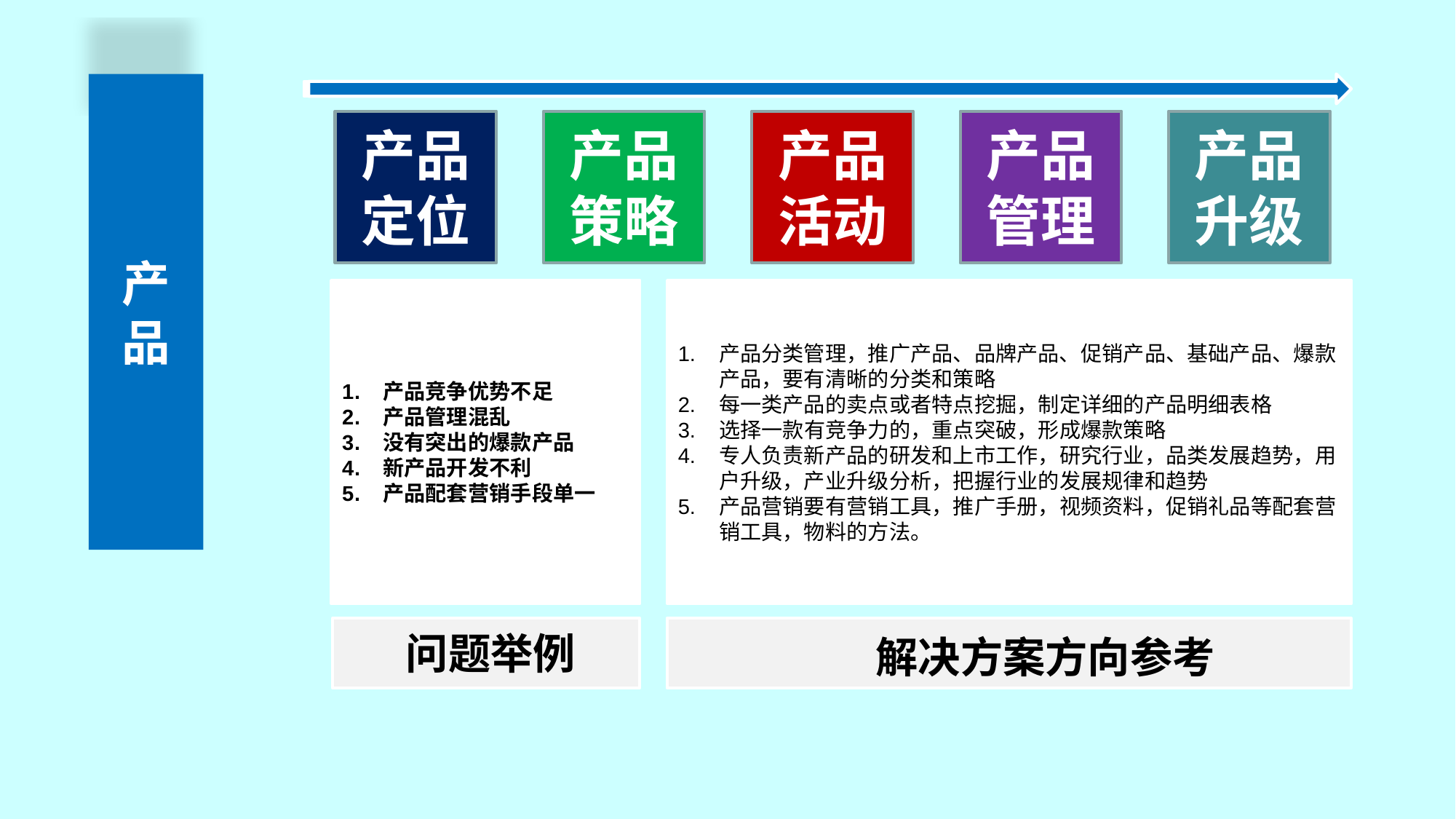

产品

产品升级
产品活动
产品管理
产品定位
产品策略

产品竞争优势不足
产品管理混乱
没有突出的爆款产品
新产品开发不利
产品配套营销手段单一

产品分类管理，推广产品、品牌产品、促销产品、基础产品、爆款产品，要有清晰的分类和策略
每一类产品的卖点或者特点挖掘，制定详细的产品明细表格
选择一款有竞争力的，重点突破，形成爆款策略
专人负责新产品的研发和上市工作，研究行业，品类发展趋势，用户升级，产业升级分析，把握行业的发展规律和趋势
产品营销要有营销工具，推广手册，视频资料，促销礼品等配套营销工具，物料的方法。

问题举例
解决方案方向参考